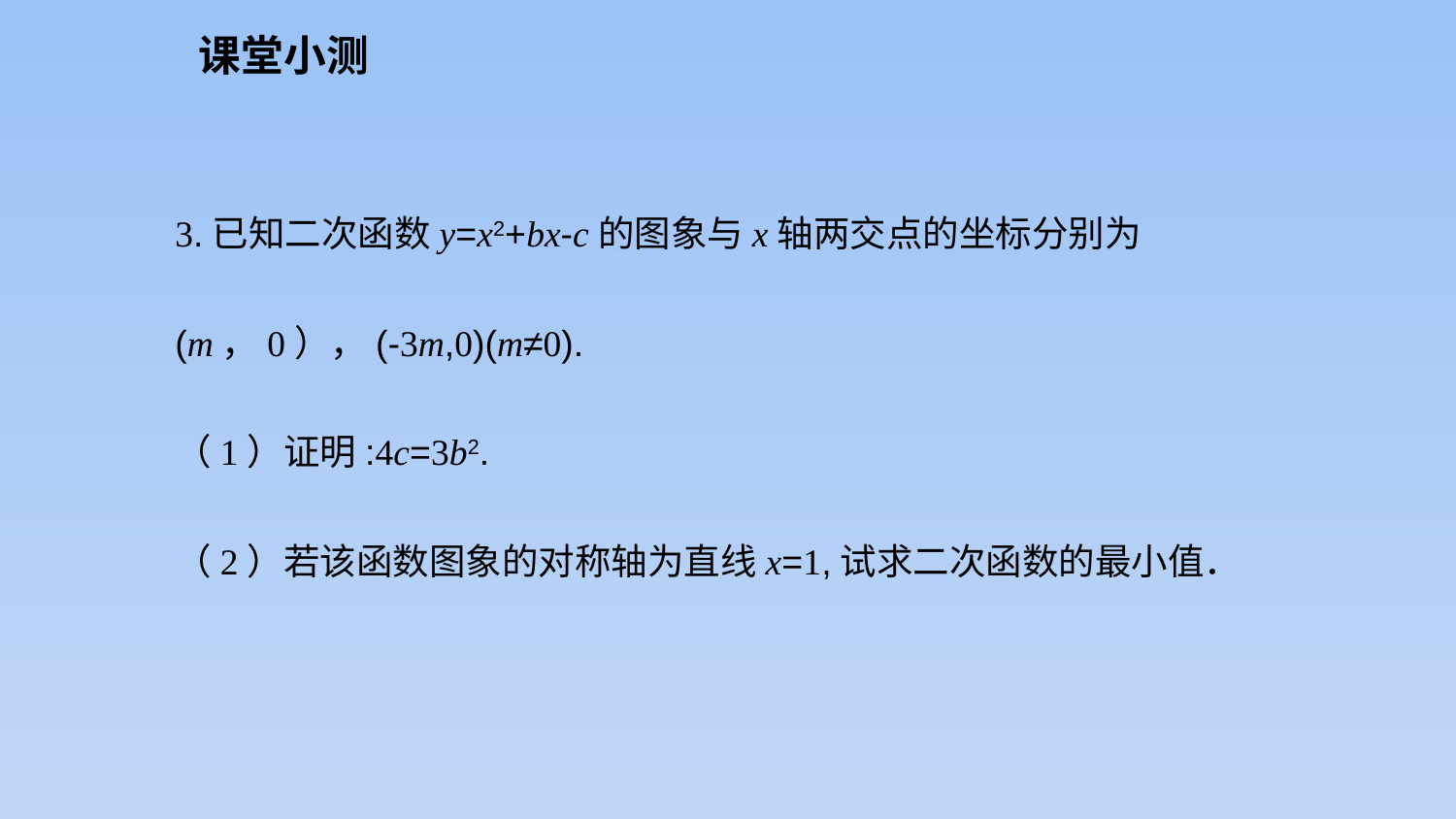

课堂小测
3.已知二次函数y=x2+bx-c的图象与x轴两交点的坐标分别为(m，0），(-3m,0)(m≠0).
（1）证明:4c=3b2.
（2）若该函数图象的对称轴为直线x=1,试求二次函数的最小值．